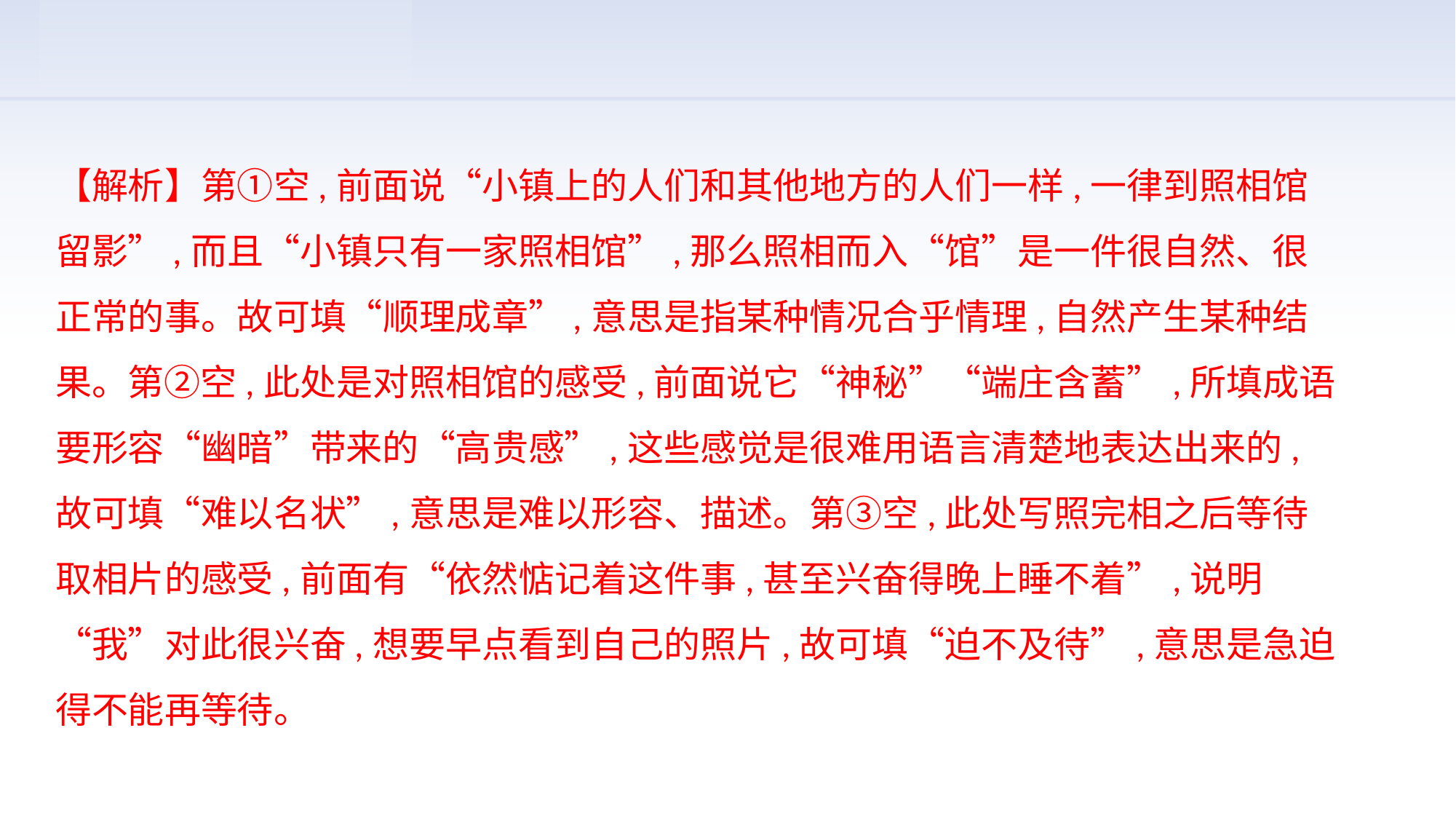

【解析】第①空,前面说“小镇上的人们和其他地方的人们一样,一律到照相馆留影”,而且“小镇只有一家照相馆”,那么照相而入“馆”是一件很自然、很正常的事。故可填“顺理成章”,意思是指某种情况合乎情理,自然产生某种结果。第②空,此处是对照相馆的感受,前面说它“神秘”“端庄含蓄”,所填成语要形容“幽暗”带来的“高贵感”,这些感觉是很难用语言清楚地表达出来的,故可填“难以名状”,意思是难以形容、描述。第③空,此处写照完相之后等待取相片的感受,前面有“依然惦记着这件事,甚至兴奋得晚上睡不着”,说明“我”对此很兴奋,想要早点看到自己的照片,故可填“迫不及待”,意思是急迫得不能再等待。